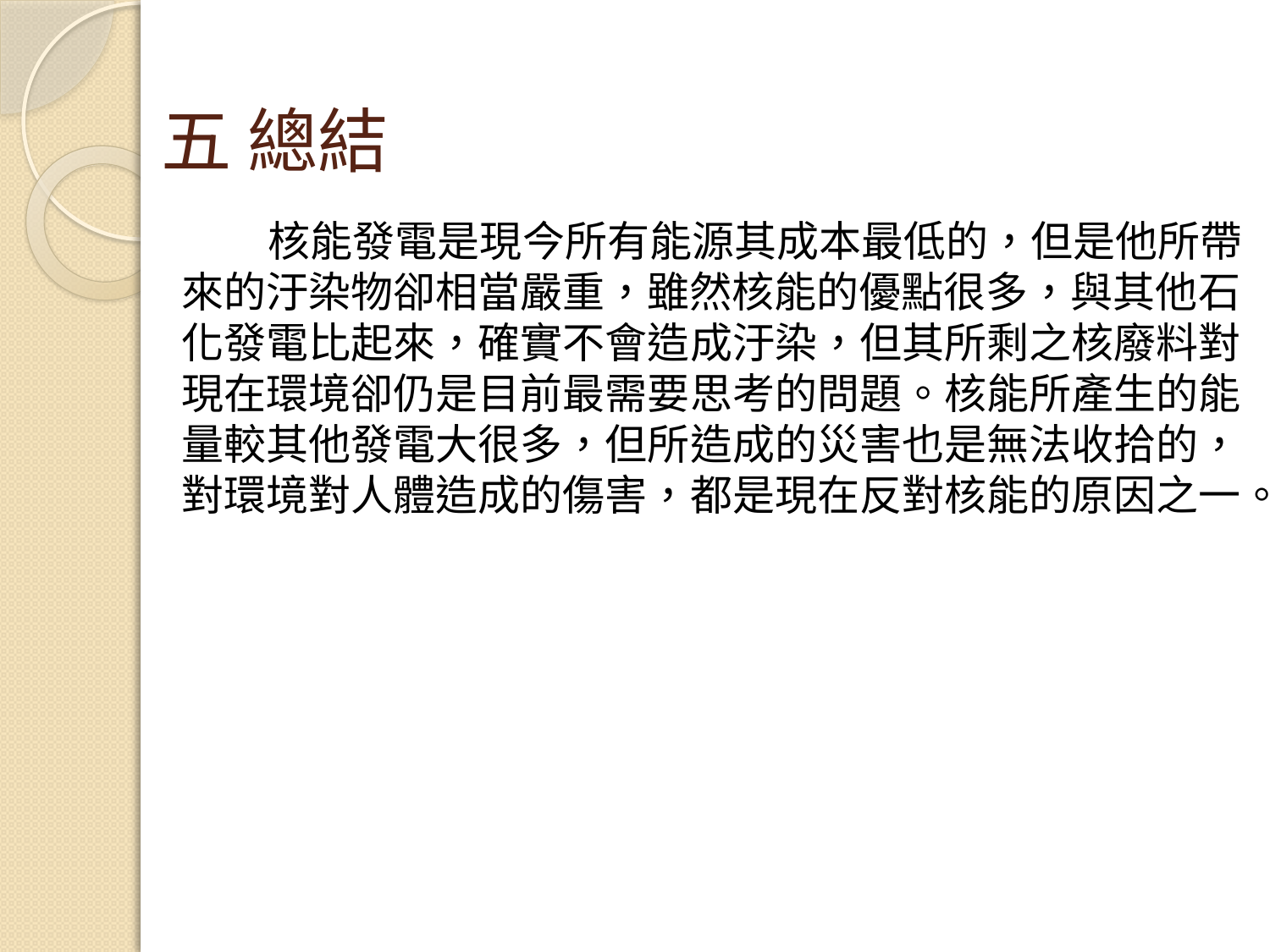

# 五 總結
        核能發電是現今所有能源其成本最低的，但是他所帶來的汙染物卻相當嚴重，雖然核能的優點很多，與其他石化發電比起來，確實不會造成汙染，但其所剩之核廢料對現在環境卻仍是目前最需要思考的問題。核能所產生的能量較其他發電大很多，但所造成的災害也是無法收拾的，對環境對人體造成的傷害，都是現在反對核能的原因之一。